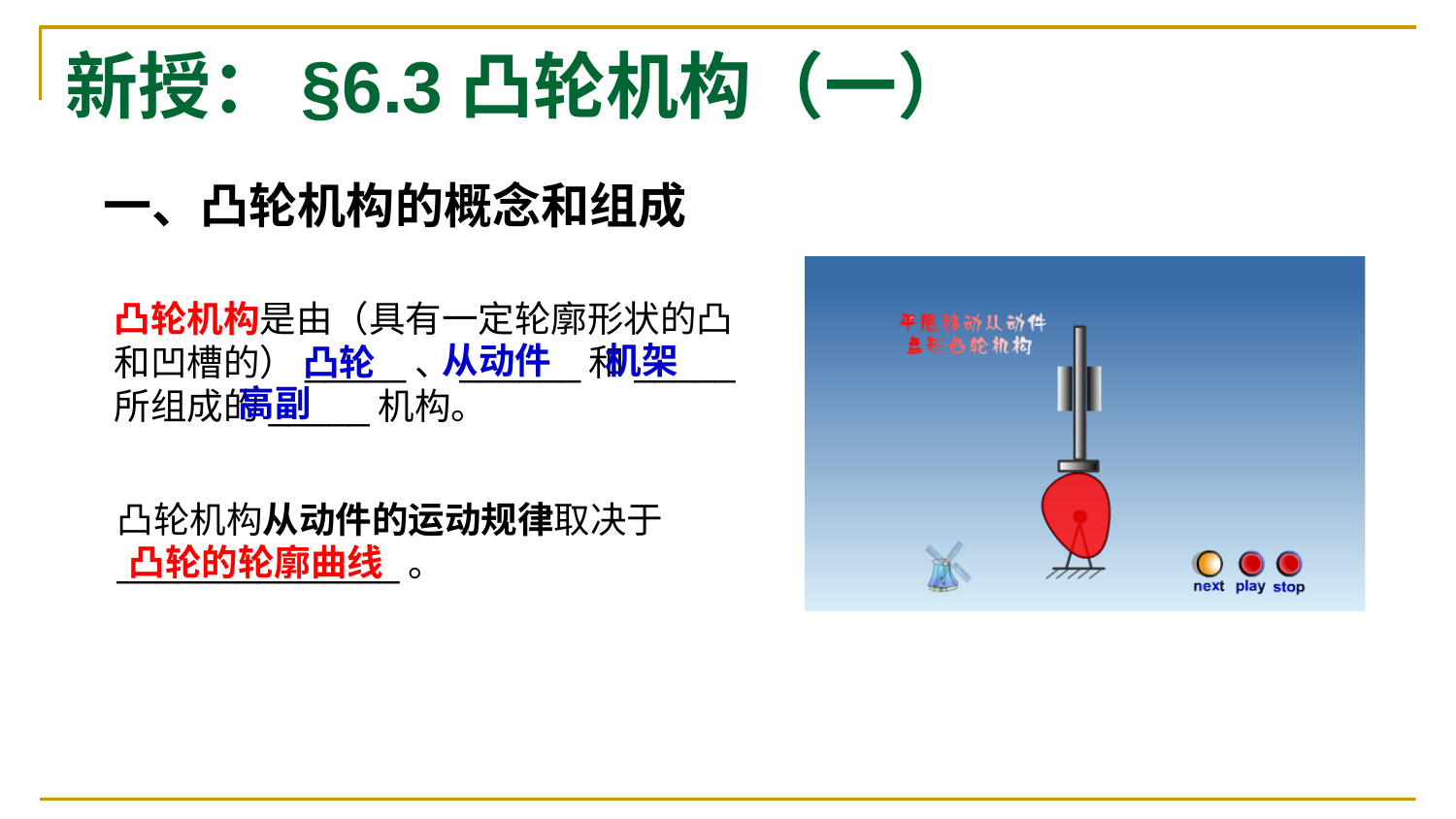

新授：§6.3凸轮机构（一）
一、凸轮机构的概念和组成
凸轮机构是由（具有一定轮廓形状的凸和凹槽的）_____、______和_____所组成的_____机构。
从动件
机架
凸轮
高副
凸轮机构从动件的运动规律取决于______________。
凸轮的轮廓曲线